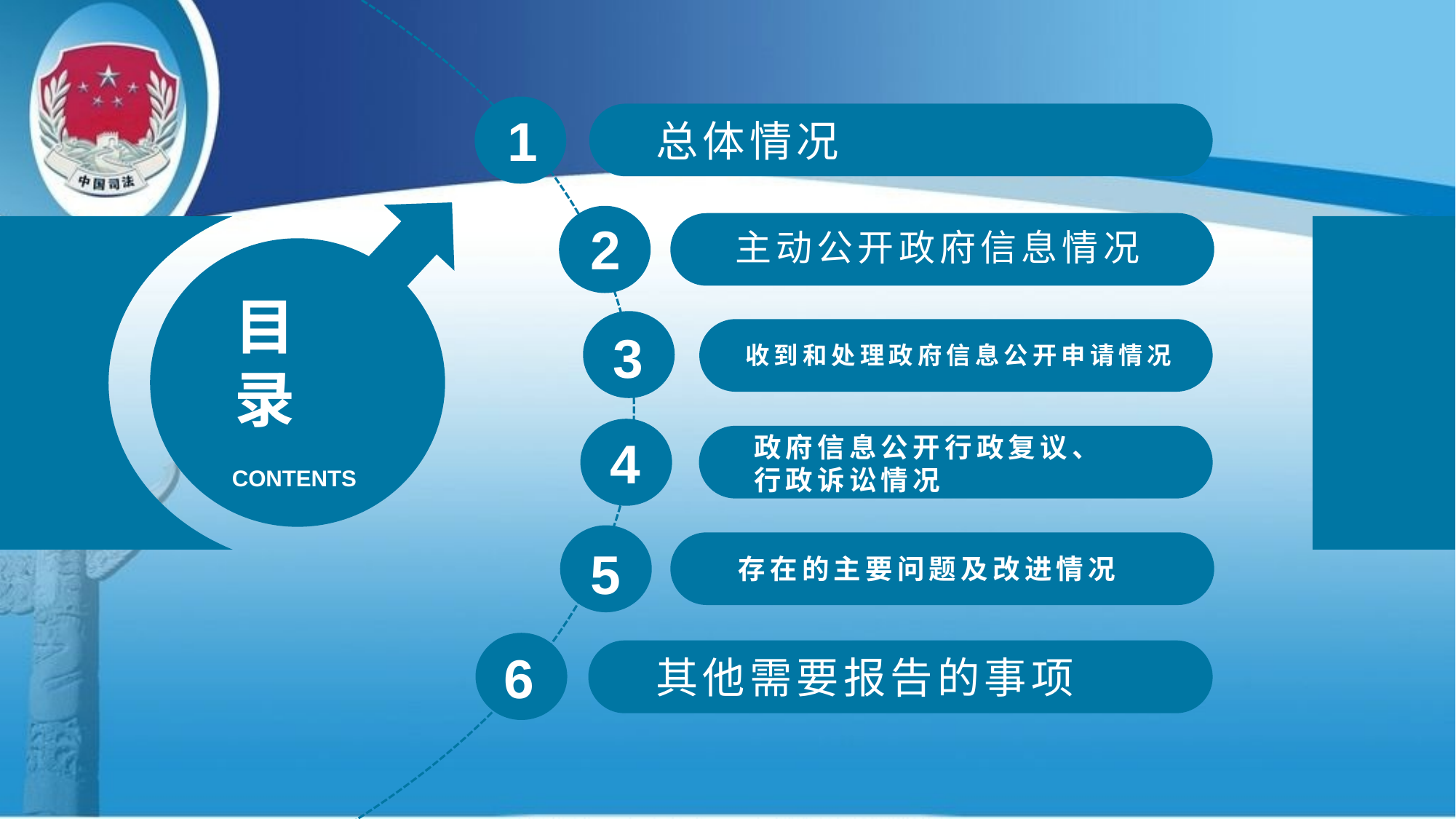

1

总体情况

2

主动公开政府信息情况

目
录

3

收到和处理政府信息公开申请情况

4
政府信息公开行政复议、
行政诉讼情况

CONTENTS

5
存在的主要问题及改进情况

6

其他需要报告的事项